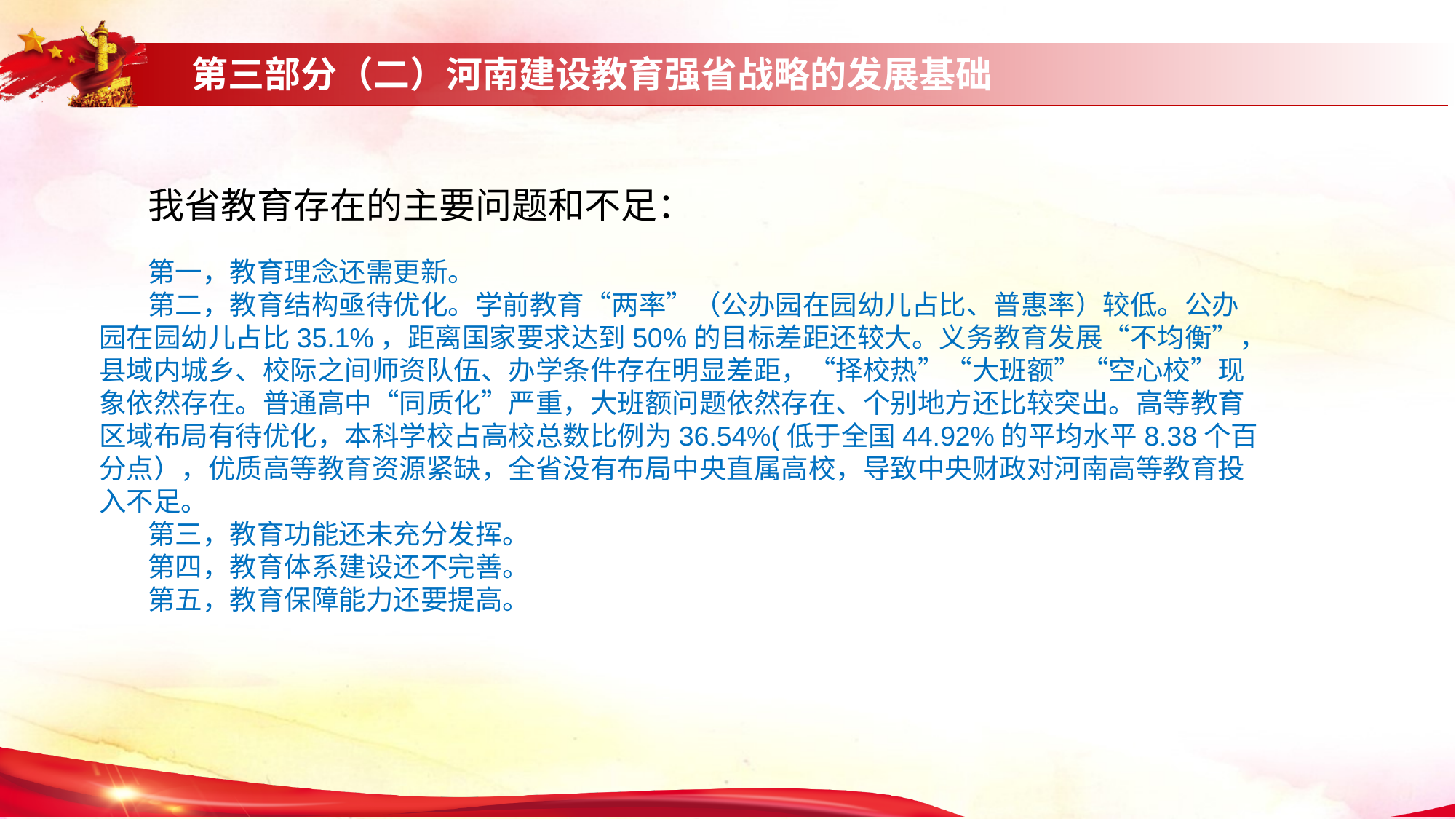

第三部分（二）河南建设教育强省战略的发展基础
我省教育存在的主要问题和不足：

第一，教育理念还需更新。
第二，教育结构亟待优化。学前教育“两率”（公办园在园幼儿占比、普惠率）较低。公办园在园幼儿占比35.1%，距离国家要求达到50%的目标差距还较大。义务教育发展“不均衡”，县域内城乡、校际之间师资队伍、办学条件存在明显差距，“择校热”“大班额”“空心校”现象依然存在。普通高中“同质化”严重，大班额问题依然存在、个别地方还比较突出。高等教育区域布局有待优化，本科学校占高校总数比例为36.54%(低于全国44.92%的平均水平8.38个百分点），优质高等教育资源紧缺，全省没有布局中央直属高校，导致中央财政对河南高等教育投入不足。
第三，教育功能还未充分发挥。
第四，教育体系建设还不完善。
第五，教育保障能力还要提高。